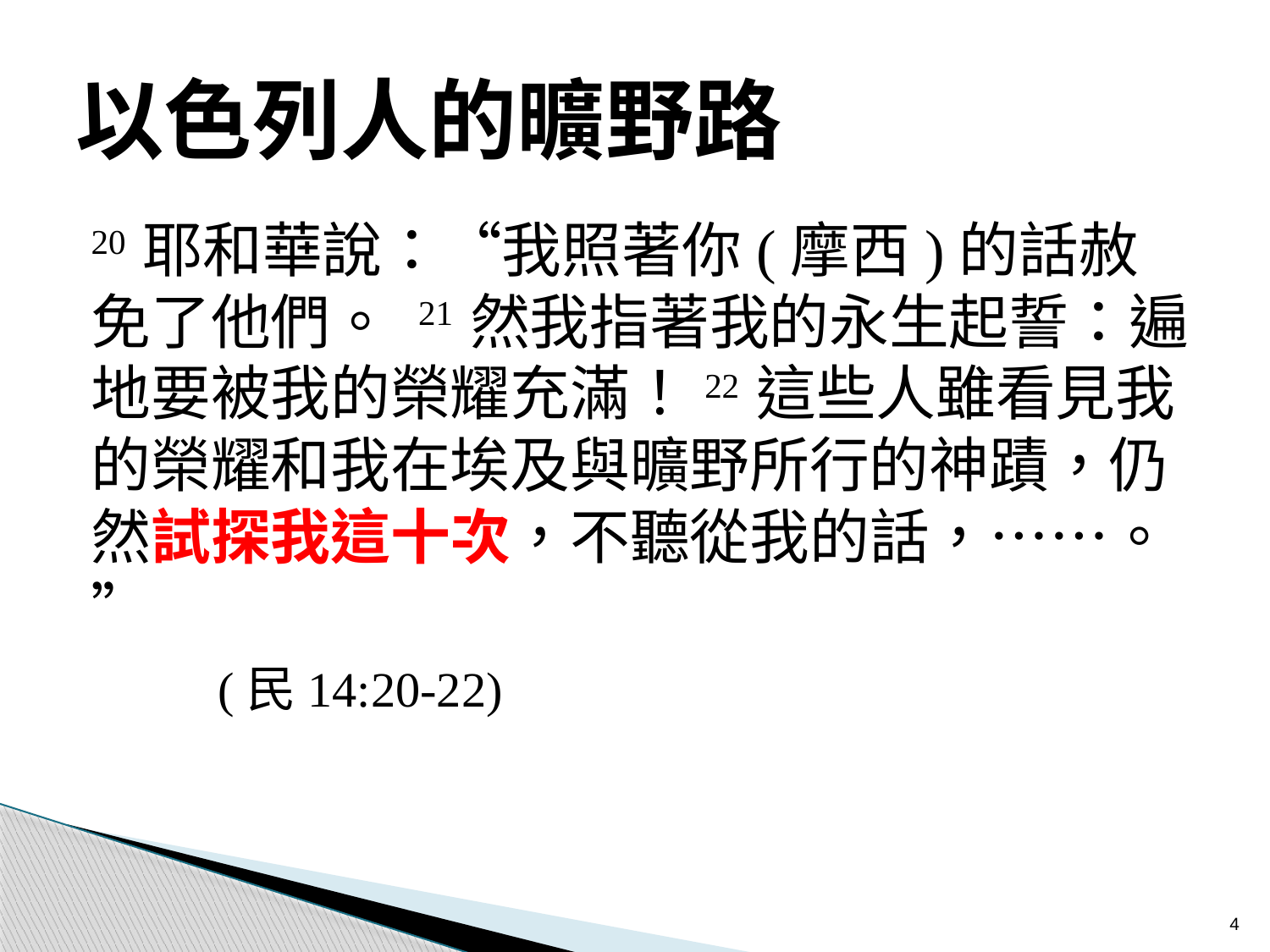

# 以色列人的曠野路
20 耶和華說：“我照著你(摩西)的話赦免了他們。 21 然我指著我的永生起誓：遍地要被我的榮耀充滿！22 這些人雖看見我的榮耀和我在埃及與曠野所行的神蹟，仍然試探我這十次，不聽從我的話，……。”
	(民14:20-22)
4